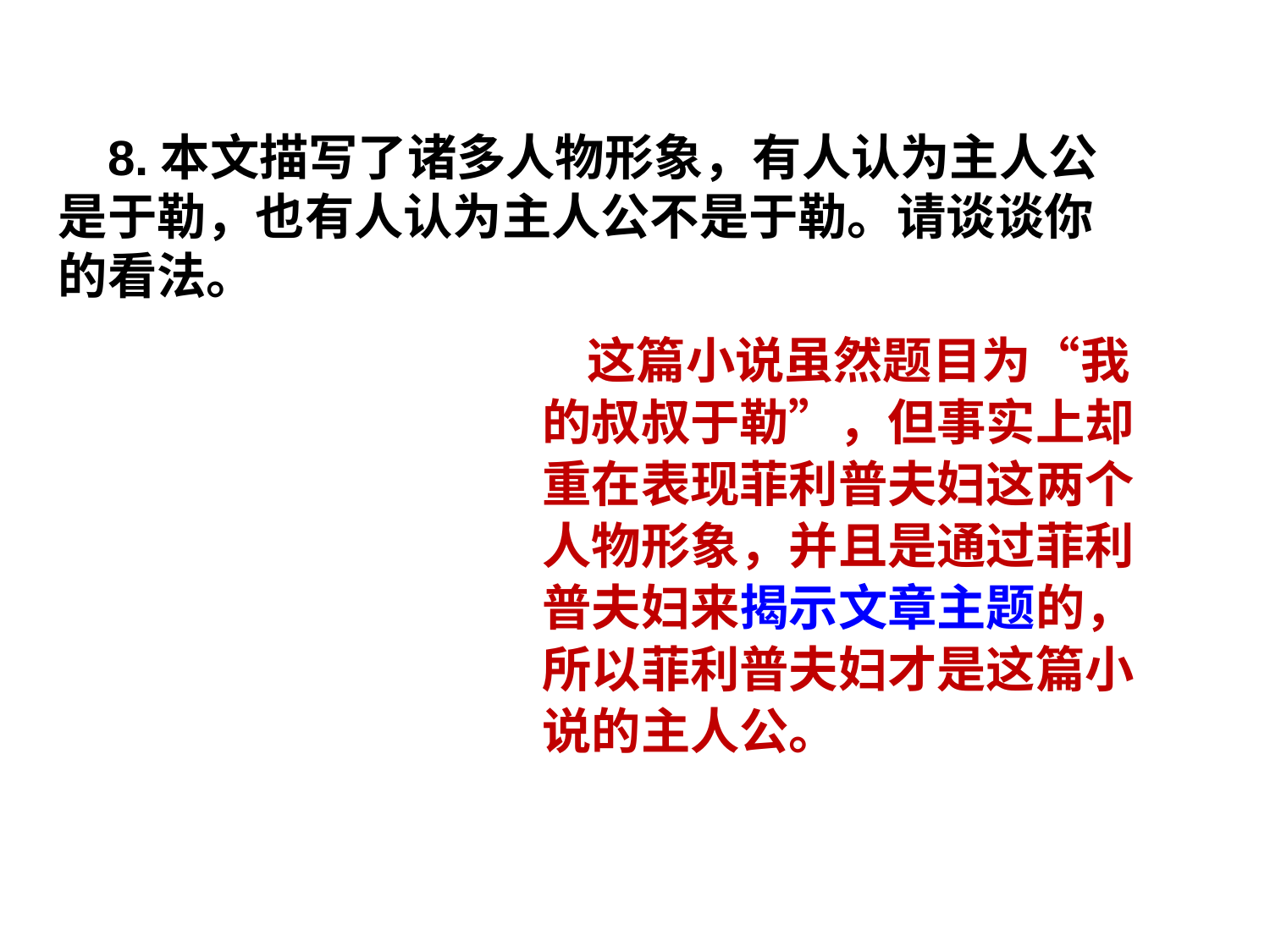

8.本文描写了诸多人物形象，有人认为主人公是于勒，也有人认为主人公不是于勒。请谈谈你的看法。
   这篇小说虽然题目为“我的叔叔于勒”，但事实上却重在表现菲利普夫妇这两个人物形象，并且是通过菲利普夫妇来揭示文章主题的，所以菲利普夫妇才是这篇小说的主人公。